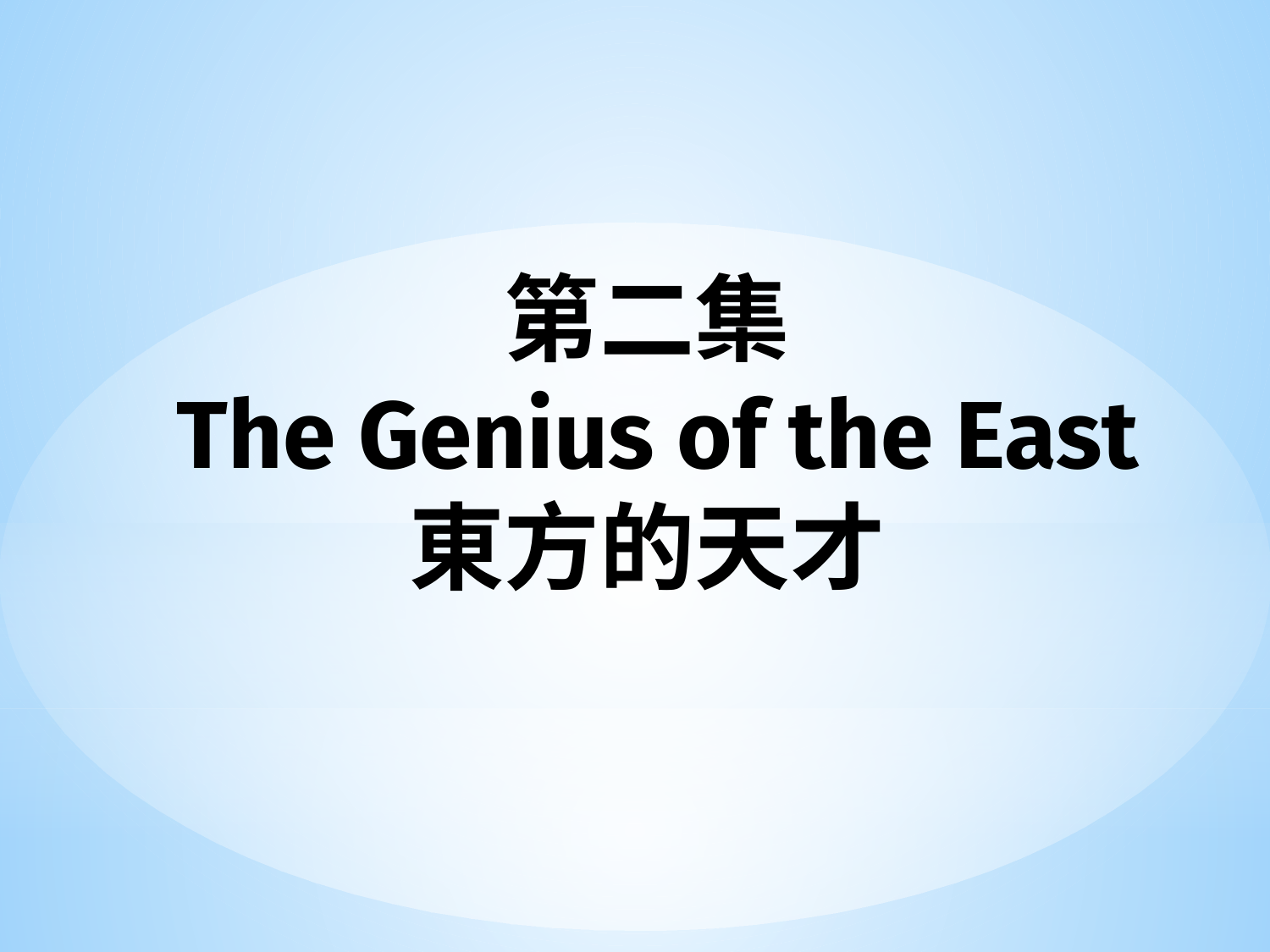

# 第二集 The Genius of the East 東方的天才